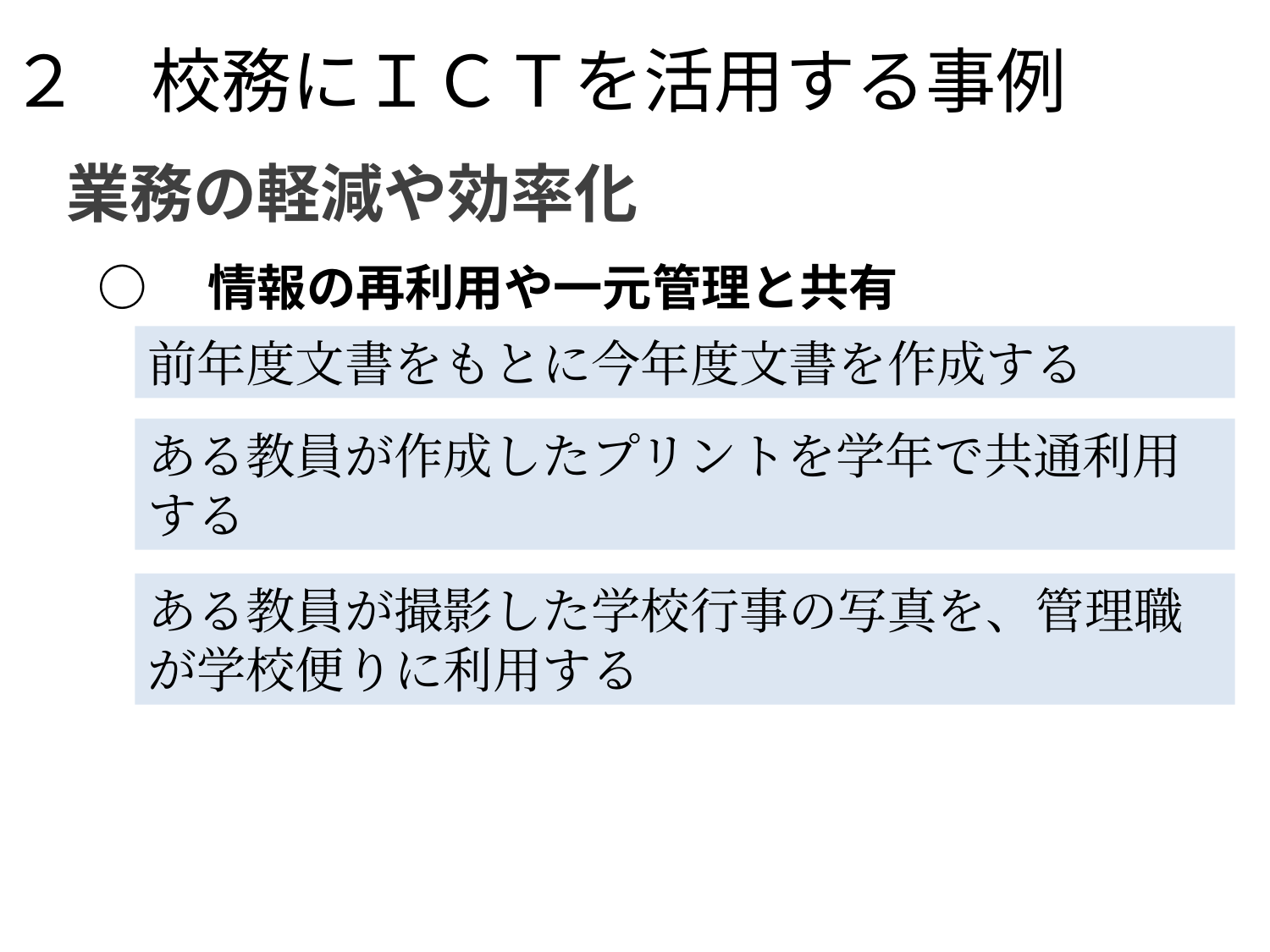

# ２　校務にＩＣＴを活用する事例
業務の軽減や効率化
○　情報の再利用や一元管理と共有
前年度文書をもとに今年度文書を作成する
ある教員が作成したプリントを学年で共通利用する
ある教員が撮影した学校行事の写真を、管理職が学校便りに利用する